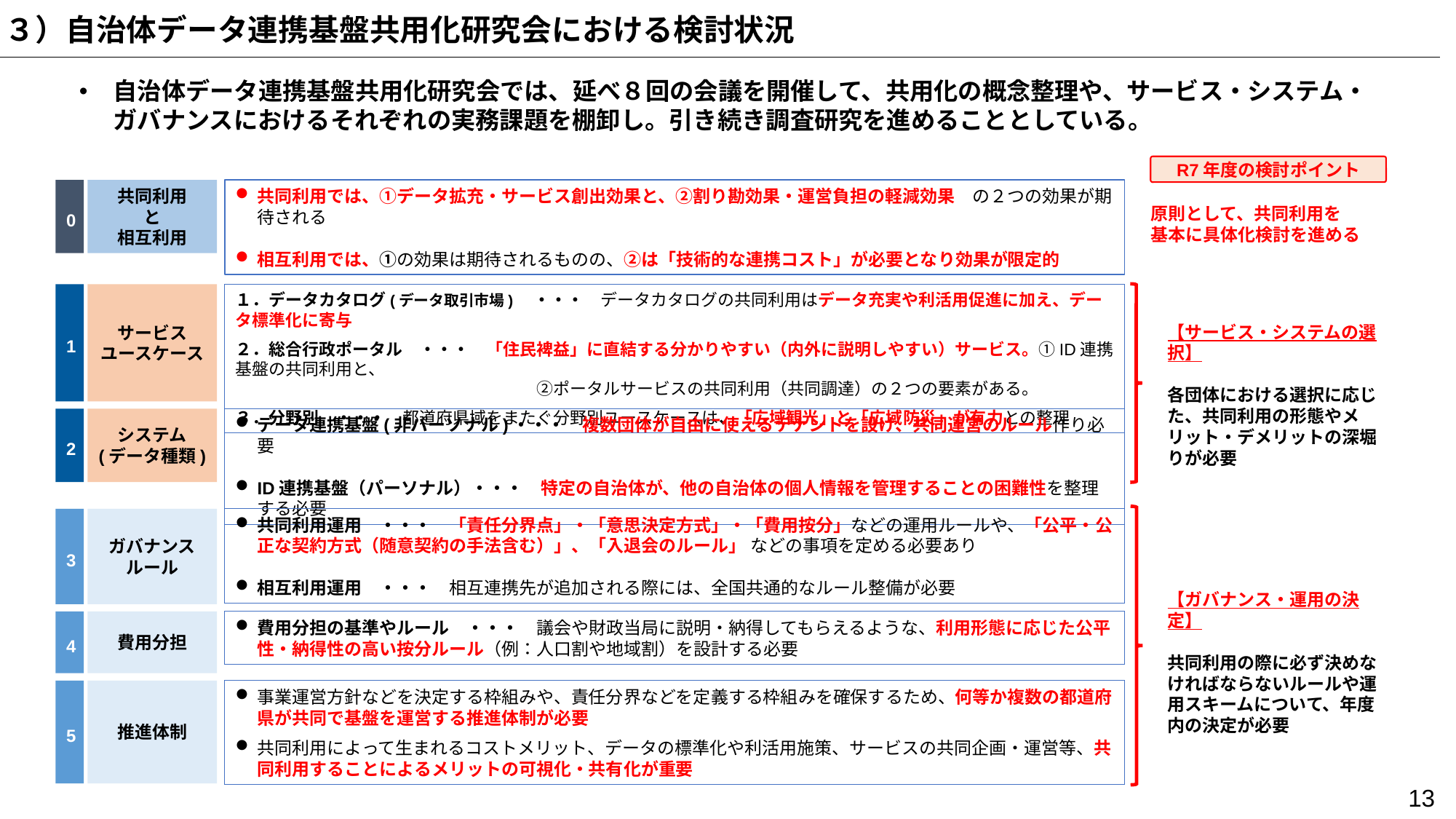

３）自治体データ連携基盤共用化研究会における検討状況
自治体データ連携基盤共用化研究会では、延べ８回の会議を開催して、共用化の概念整理や、サービス・システム・ガバナンスにおけるそれぞれの実務課題を棚卸し。引き続き調査研究を進めることとしている。
R7年度の検討ポイント
共同利用では、①データ拡充・サービス創出効果と、②割り勘効果・運営負担の軽減効果　の２つの効果が期待される

相互利用では、①の効果は期待されるものの、②は「技術的な連携コスト」が必要となり効果が限定的
0
共同利用
と
相互利用
原則として、共同利用を
基本に具体化検討を進める

1
サービス
ユースケース
１．データカタログ(データ取引市場)　・・・　データカタログの共同利用はデータ充実や利活用促進に加え、データ標準化に寄与

２．総合行政ポータル　・・・　「住民裨益」に直結する分かりやすい（内外に説明しやすい）サービス。①ID連携基盤の共同利用と、
　　　　　　　　　　　　　　　　　　②ポータルサービスの共同利用（共同調達）の２つの要素がある。

３．分野別　・・・　都道府県域をまたぐ分野別ユースケースは、「広域観光」と「広域防災」が有力との整理
【サービス・システムの選択】

各団体における選択に応じた、共同利用の形態やメリット・デメリットの深堀りが必要
2
システム
(データ種類)
データ連携基盤(非パーソナル)・・・　複数団体が自由に使えるテナントを設け、共同運営のルール作り必要

ID連携基盤（パーソナル）・・・　特定の自治体が、他の自治体の個人情報を管理することの困難性を整理する必要

3
ガバナンス
ルール
共同利用運用　・・・　「責任分界点」・「意思決定方式」・「費用按分」などの運用ルールや、「公平・公正な契約方式（随意契約の手法含む）」、「入退会のルール」 などの事項を定める必要あり

相互利用運用　・・・　相互連携先が追加される際には、全国共通的なルール整備が必要
【ガバナンス・運用の決定】

共同利用の際に必ず決めなければならないルールや運用スキームについて、年度内の決定が必要
4
費用分担
費用分担の基準やルール　・・・　議会や財政当局に説明・納得してもらえるような、利用形態に応じた公平性・納得性の高い按分ルール（例：人口割や地域割）を設計する必要
5
推進体制
事業運営方針などを決定する枠組みや、責任分界などを定義する枠組みを確保するため、何等か複数の都道府県が共同で基盤を運営する推進体制が必要

共同利用によって生まれるコストメリット、データの標準化や利活用施策、サービスの共同企画・運営等、共同利用することによるメリットの可視化・共有化が重要
13